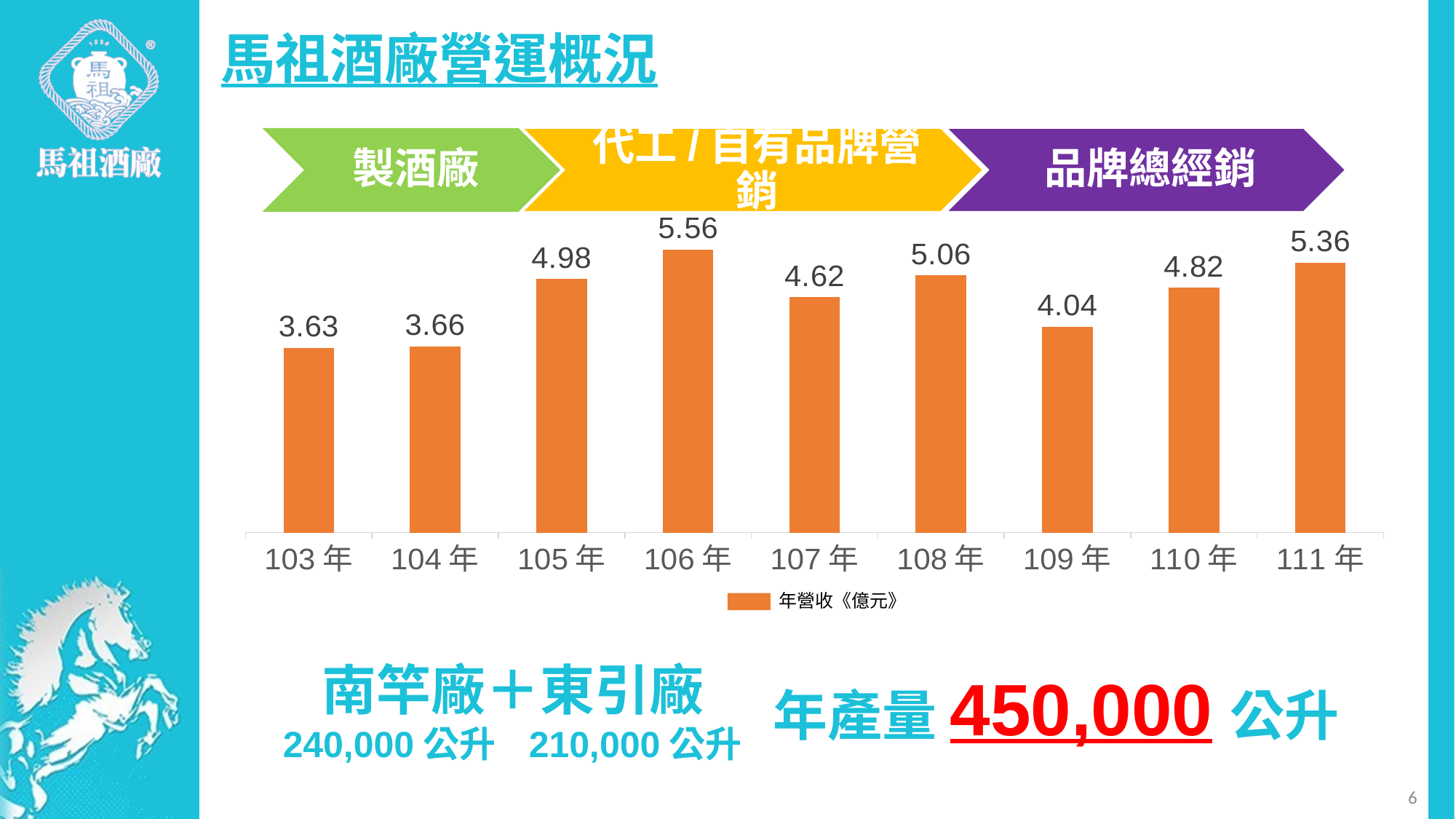

# 馬祖酒廠營運概況
製酒廠
代工/自有品牌營銷
品牌總經銷

### Chart

| Category | 欄1 |
|---|---|
| 103年 | 3.63 |
| 104年 | 3.66 |
| 105年 | 4.98 |
| 106年 | 5.56 |
| 107年 | 4.6199999999999966 |
| 108年 | 5.05 |
| 109年 | 4.04 |
| 110年 | 4.81 |
| 111年 | 5.3 |
年營收《億元》

   南竿廠＋東引廠
240,000公升   210,000公升
年產量450,000公升
6